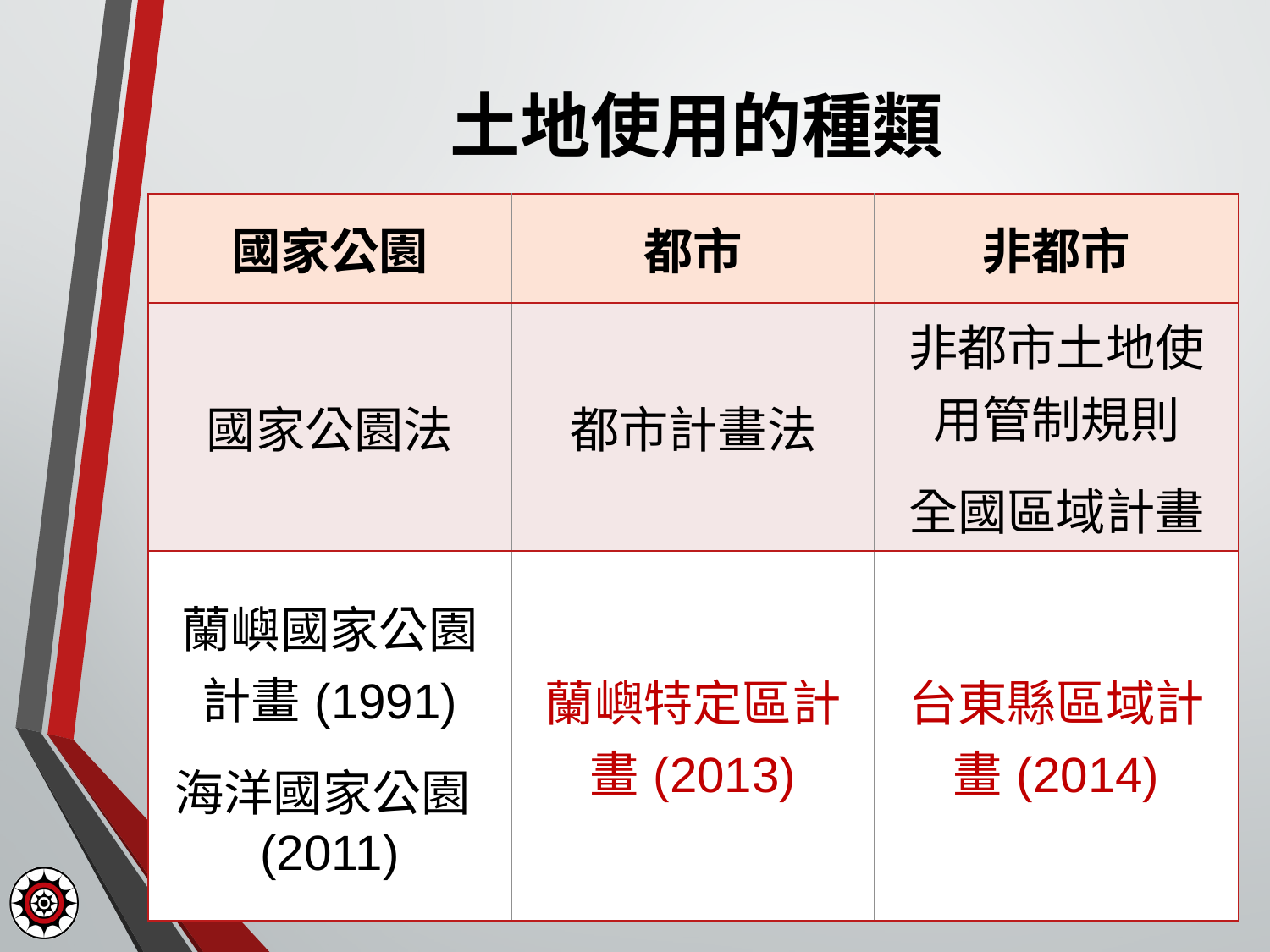

# 土地使用的種類
| 國家公園 | 都市 | 非都市 |
| --- | --- | --- |
| 國家公園法 | 都市計畫法 | 非都市土地使用管制規則 全國區域計畫 |
| 蘭嶼國家公園計畫(1991) 海洋國家公園(2011) | 蘭嶼特定區計畫(2013) | 台東縣區域計畫(2014) |